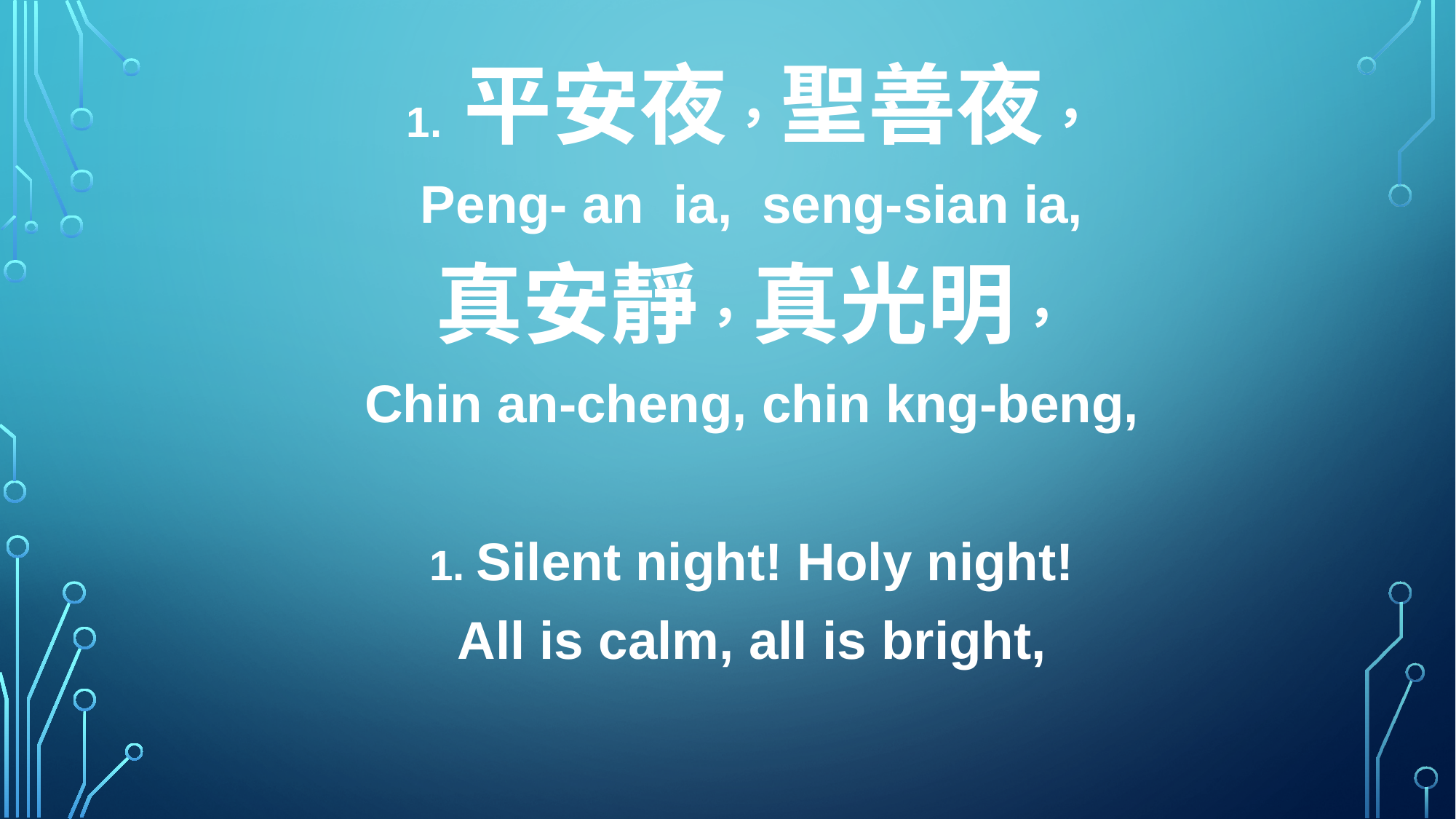

1. 平安夜，聖善夜，
Peng- an  ia,  seng-sian ia,
真安靜，真光明，
Chin an-cheng, chin kng-beng,

1. Silent night! Holy night!
All is calm, all is bright,